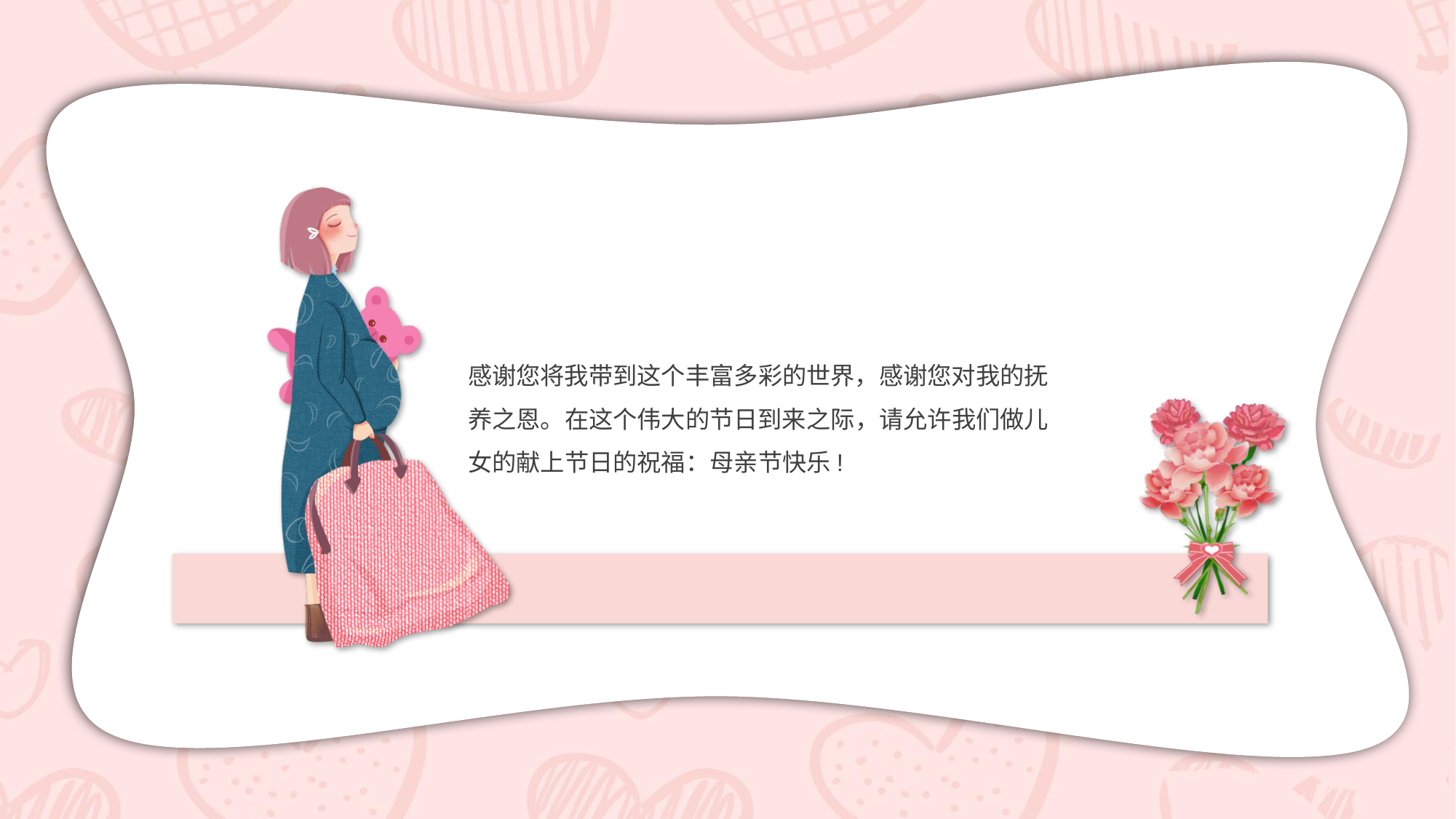

感谢您将我带到这个丰富多彩的世界，感谢您对我的抚养之恩。在这个伟大的节日到来之际，请允许我们做儿女的献上节日的祝福：母亲节快乐!